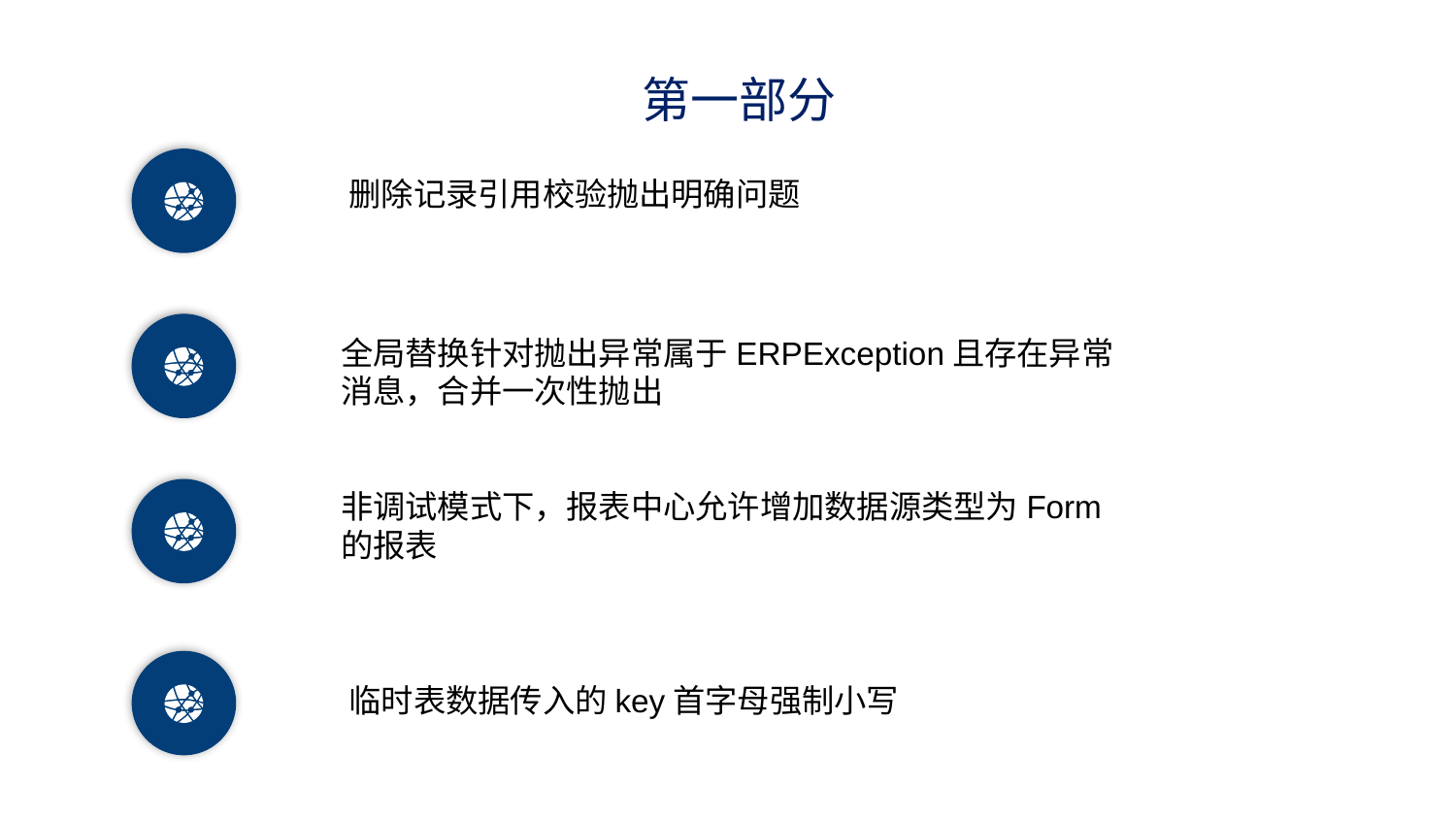

第一部分

删除记录引用校验抛出明确问题

全局替换针对抛出异常属于ERPException且存在异常消息，合并一次性抛出

非调试模式下，报表中心允许增加数据源类型为Form的报表

临时表数据传入的key首字母强制小写